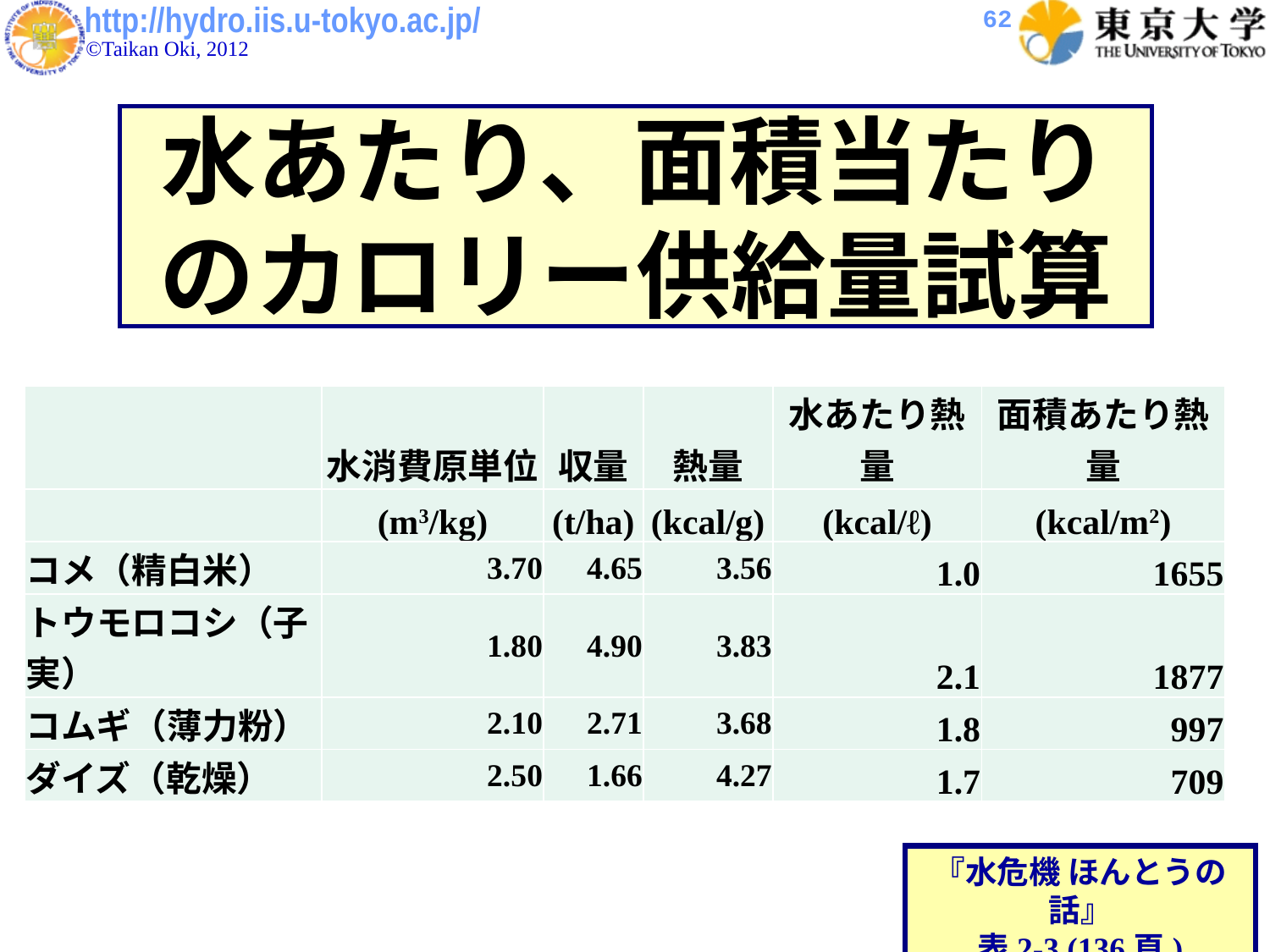

62
水あたり、面積当たりのカロリー供給量試算
|  | 水消費原単位 | 収量 | 熱量 | 水あたり熱量 | 面積あたり熱量 |
| --- | --- | --- | --- | --- | --- |
|  | (m3/kg) | (t/ha) | (kcal/g) | (kcal/ℓ) | (kcal/m2) |
| コメ（精白米） | 3.70 | 4.65 | 3.56 | 1.0 | 1655 |
| トウモロコシ（子実） | 1.80 | 4.90 | 3.83 | 2.1 | 1877 |
| コムギ（薄力粉） | 2.10 | 2.71 | 3.68 | 1.8 | 997 |
| ダイズ（乾燥） | 2.50 | 1.66 | 4.27 | 1.7 | 709 |
『水危機 ほんとうの話』
表2-3 (136頁)